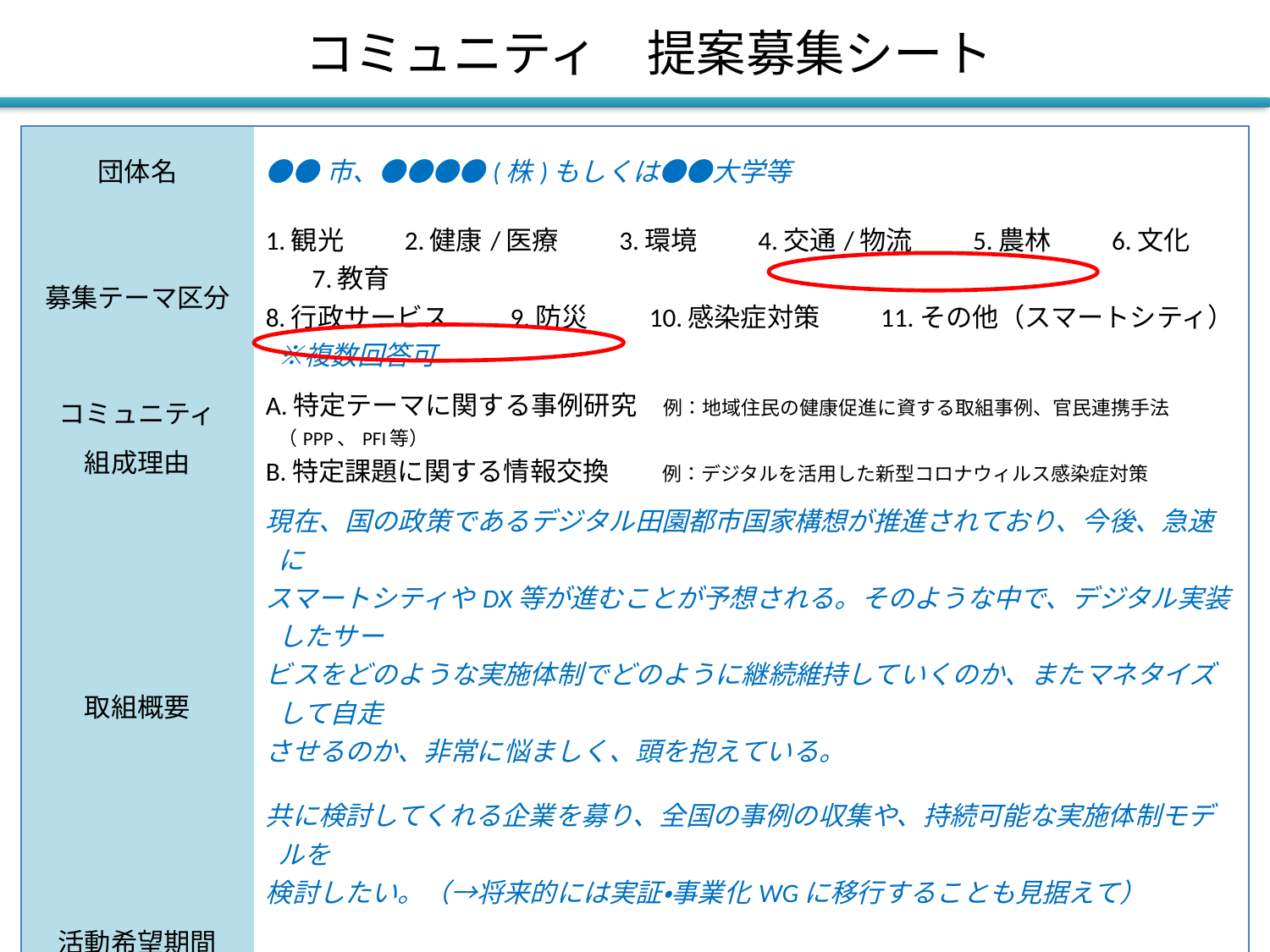

コミュニティ　提案募集シート

| 団体名 | ●●市、●●●●(株)もしくは●●大学等 |
| --- | --- |
| 募集テーマ区分 | 1.観光　　2.健康/医療　　3.環境　　4.交通/物流　　5.農林　　6.文化　　7.教育 8.行政サービス　　9.防災　　10.感染症対策　　11.その他（スマートシティ）※複数回答可 |
| コミュニティ 組成理由 | A.特定テーマに関する事例研究　例：地域住民の健康促進に資する取組事例、官民連携手法（PPP、PFI等） B.特定課題に関する情報交換　　例：デジタルを活用した新型コロナウィルス感染症対策 |
| 取組概要 | 現在、国の政策であるデジタル田園都市国家構想が推進されており、今後、急速に スマートシティやDX等が進むことが予想される。そのような中で、デジタル実装したサー ビスをどのような実施体制でどのように継続維持していくのか、またマネタイズして自走 させるのか、非常に悩ましく、頭を抱えている。 共に検討してくれる企業を募り、全国の事例の収集や、持続可能な実施体制モデルを 検討したい。（→将来的には実証・事業化WGに移行することも見据えて） |
| 活動希望期間 /スケジュール （半年～最長1年） | １年（6月開始、8月事例収集、11月アンケート実施、1月セミナー開催） |
| 担当者連絡先 | 【所属】　　　　　　　　　　　　　　【役職】　　　　　　　　　　　【氏名】 【電話番号】　　　　　　　　　　　【メールアドレス】 |